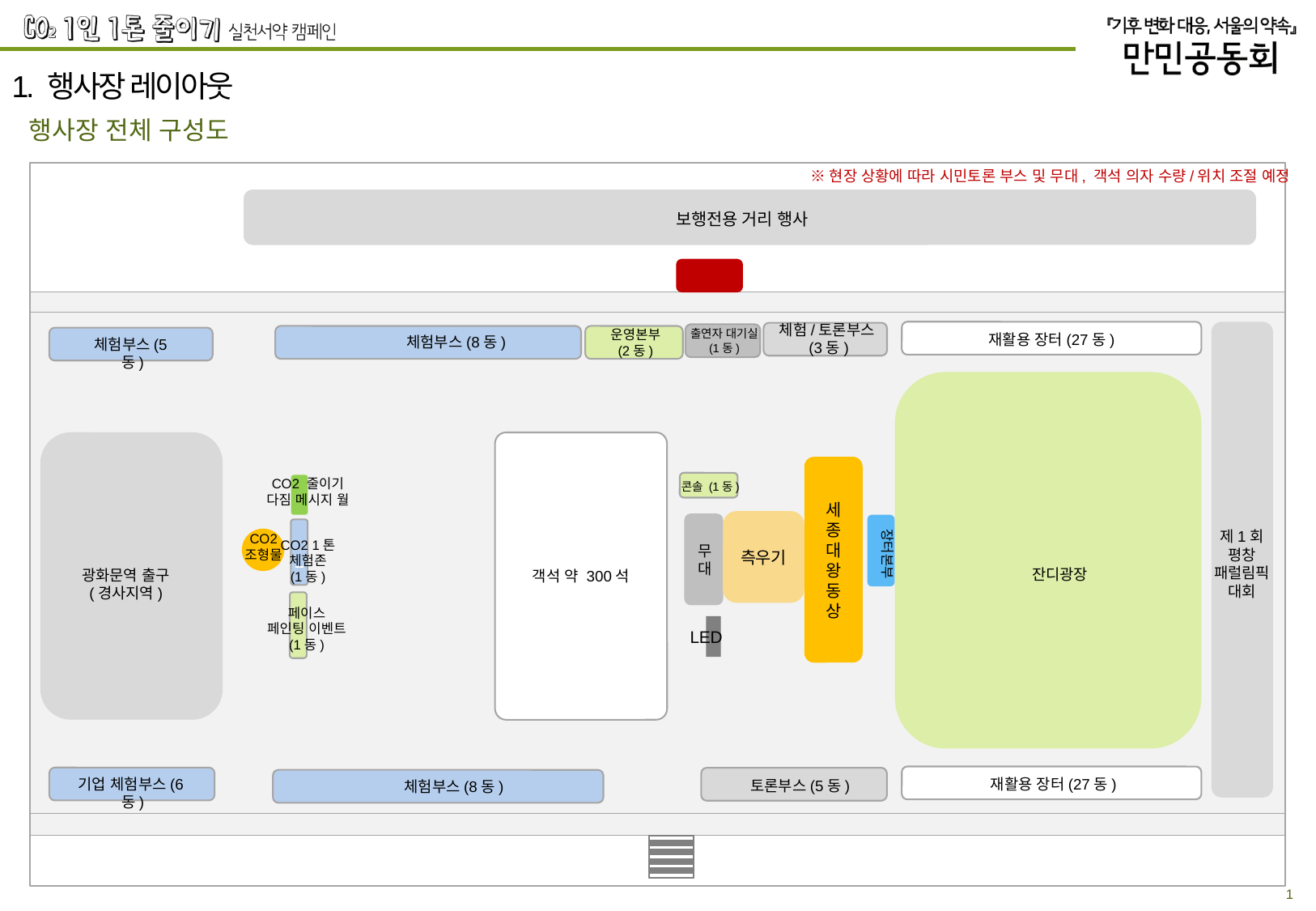

1. 행사장 레이아웃
행사장 전체 구성도

※현장 상황에 따라 시민토론 부스 및 무대, 객석 의자 수량/위치 조절 예정

보행전용 거리 행사
발 전 차

체험/토론부스(3동)

운영본부
(2동)

출연자 대기실
(1동)

재활용 장터(27동)

체험부스(8동)

체험부스(5동)

객석 약 300석
세종대왕
동상
CO2 줄이기
다짐 메시지 월

콘솔 (1동)
측우기
무대

장터본부

CO2 1톤
체험존
(1동)
제1회
평창
패럴림픽
대회
CO2
조형물

잔디광장
광화문역 출구
(경사지역)

페이스
페인팅 이벤트
(1동)

LED

재활용 장터(27동)

기업 체험부스(6동)

토론부스(5동)

체험부스(8동)

1